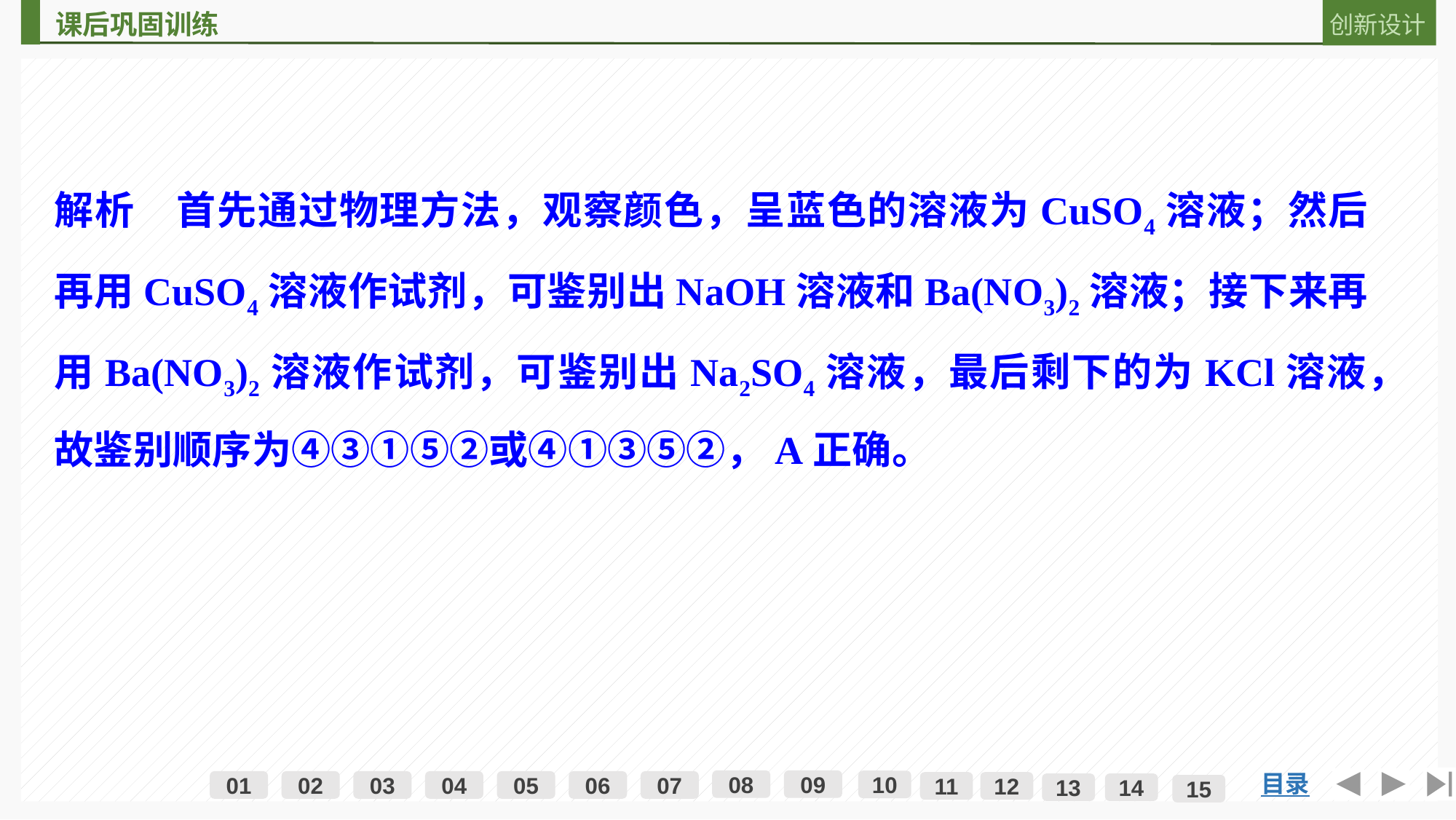

解析　首先通过物理方法，观察颜色，呈蓝色的溶液为CuSO4溶液；然后再用CuSO4溶液作试剂，可鉴别出NaOH溶液和Ba(NO3)2溶液；接下来再用Ba(NO3)2溶液作试剂，可鉴别出Na2SO4溶液，最后剩下的为KCl溶液，故鉴别顺序为④③①⑤②或④①③⑤②，A正确。